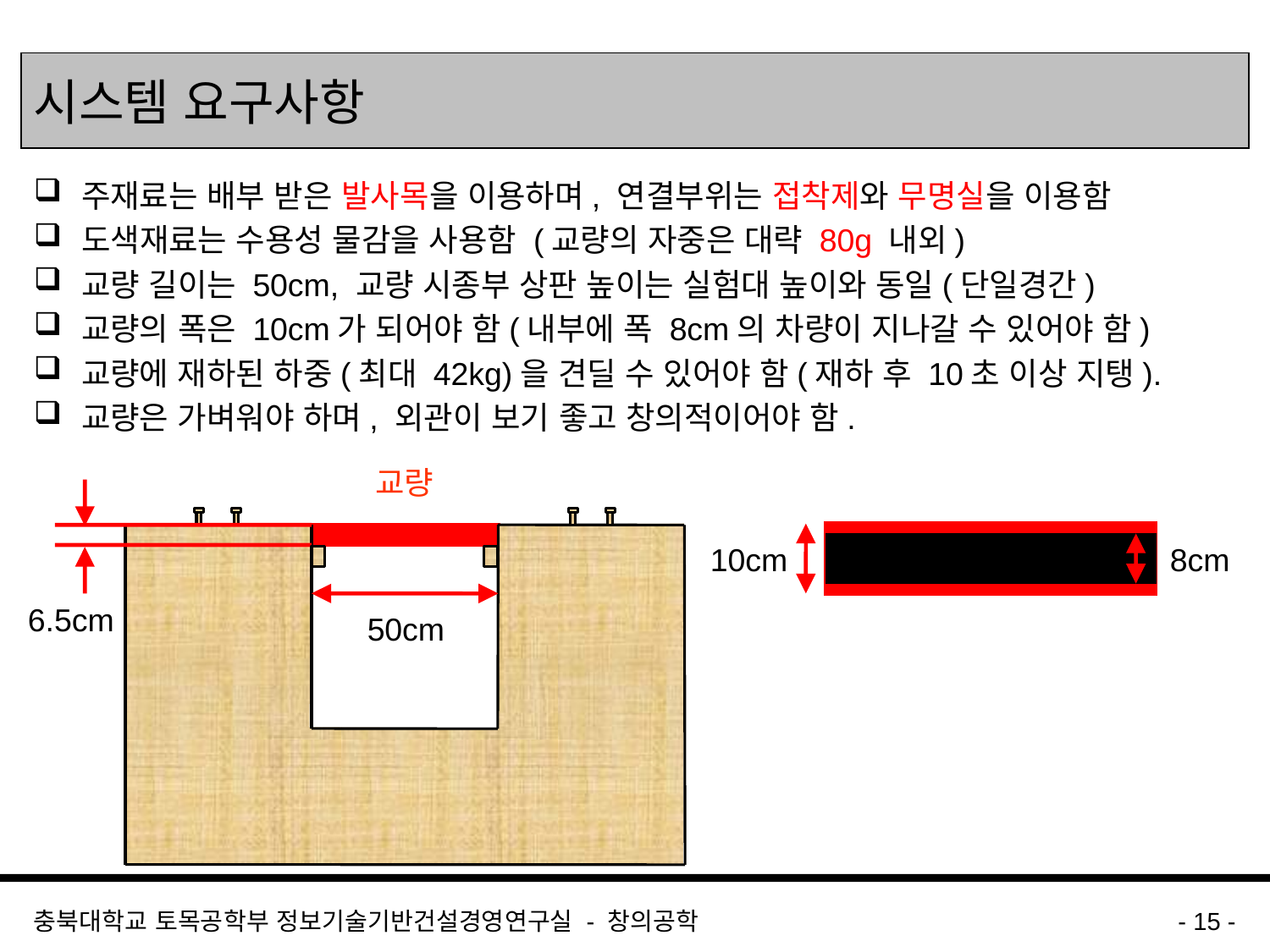

# 시스템 요구사항
주재료는 배부 받은 발사목을 이용하며, 연결부위는 접착제와 무명실을 이용함
도색재료는 수용성 물감을 사용함 (교량의 자중은 대략 80g 내외)
교량 길이는 50cm, 교량 시종부 상판 높이는 실험대 높이와 동일(단일경간)
교량의 폭은 10cm가 되어야 함(내부에 폭 8cm의 차량이 지나갈 수 있어야 함)
교량에 재하된 하중(최대 42kg)을 견딜 수 있어야 함(재하 후 10초 이상 지탱).
교량은 가벼워야 하며, 외관이 보기 좋고 창의적이어야 함.
교량

10cm

8cm

6.5cm

50cm
충북대학교 토목공학부 정보기술기반건설경영연구실 - 창의공학
- 15 -